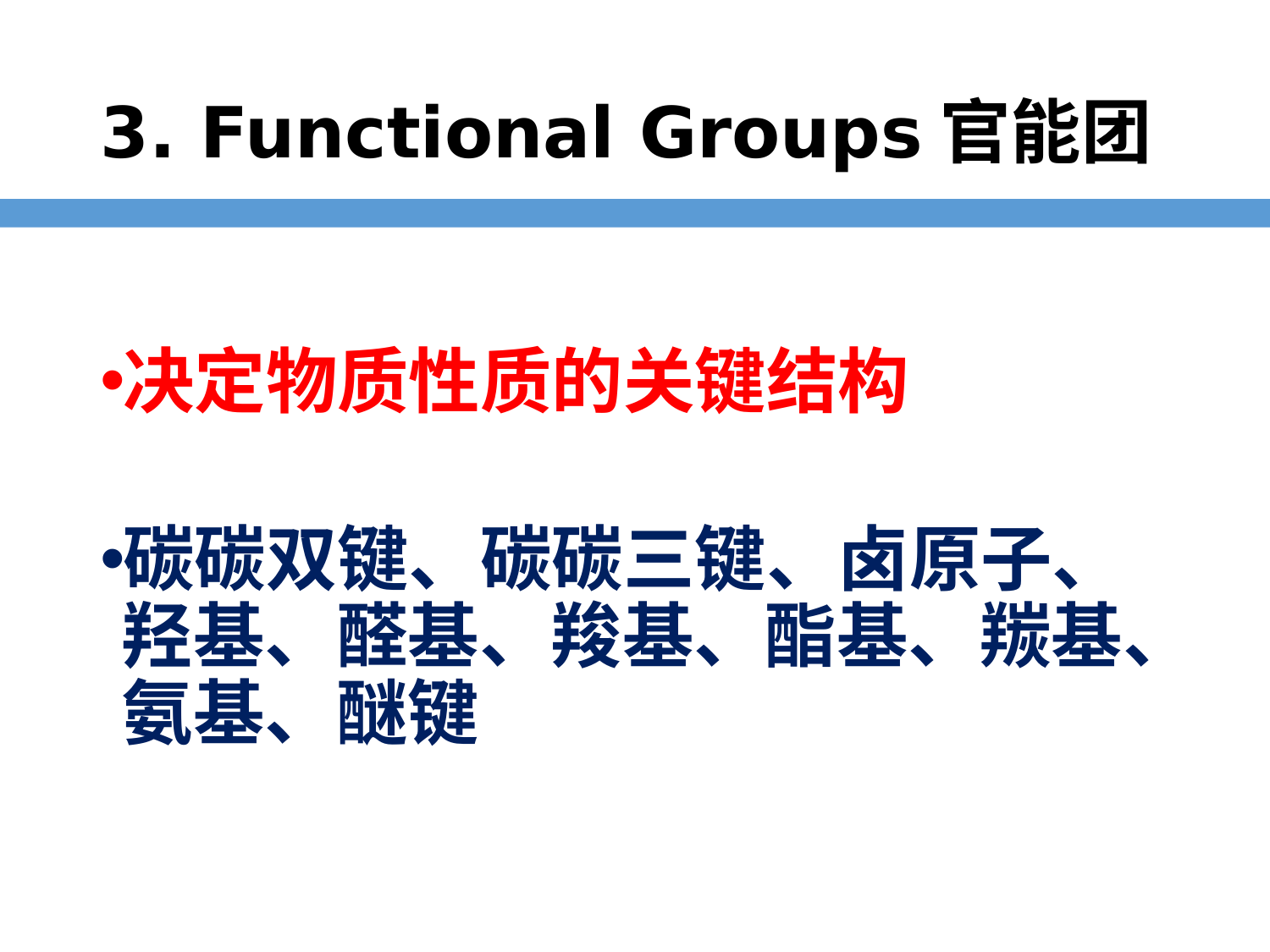

# 3. Functional Groups官能团

决定物质性质的关键结构

碳碳双键、碳碳三键、卤原子、羟基、醛基、羧基、酯基、羰基、氨基、醚键